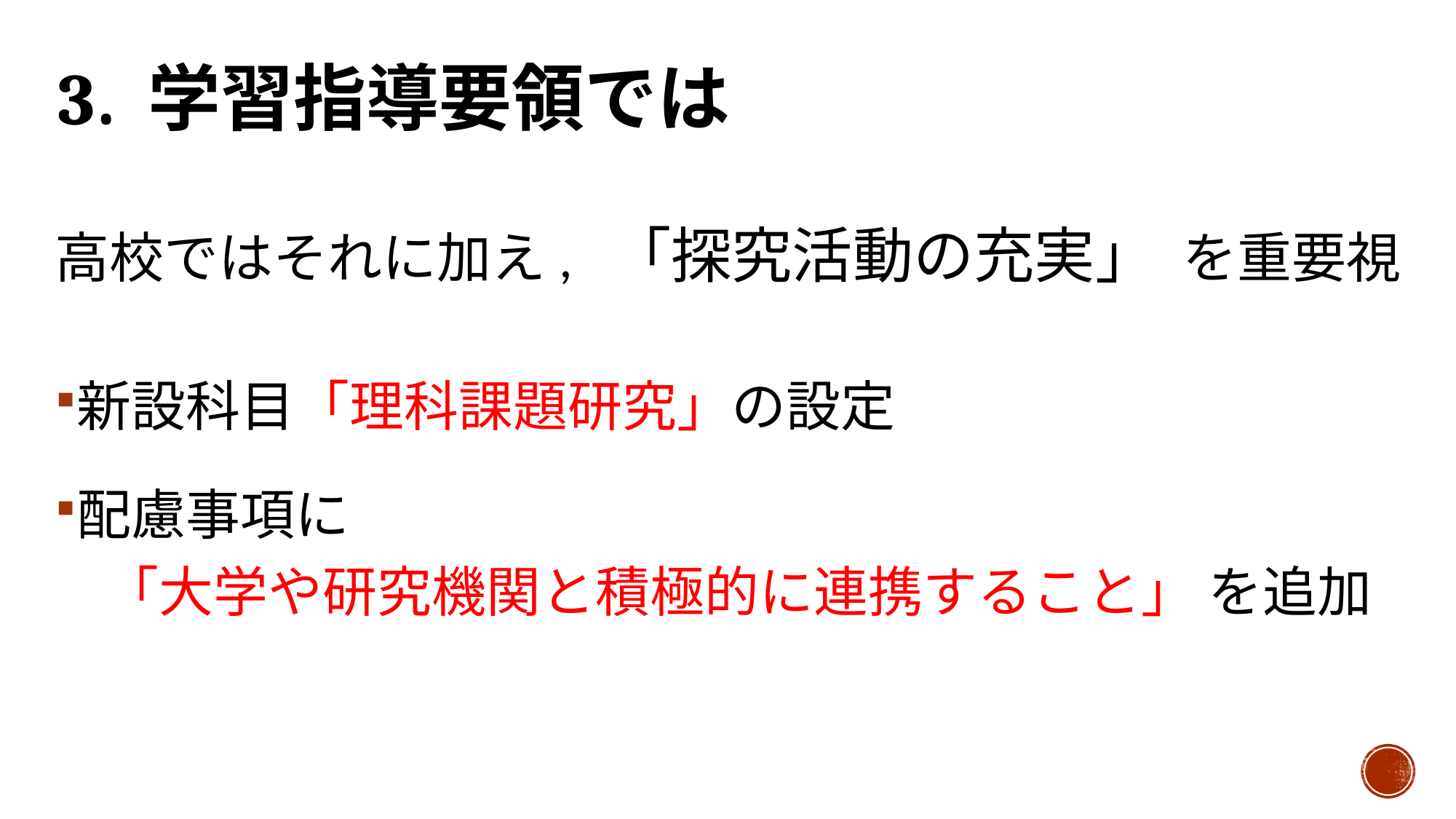

# 3. 学習指導要領では
高校ではそれに加え,  「探究活動の充実」  を重要視

新設科目「理科課題研究」の設定

配慮事項に
   「大学や研究機関と積極的に連携すること」 を追加